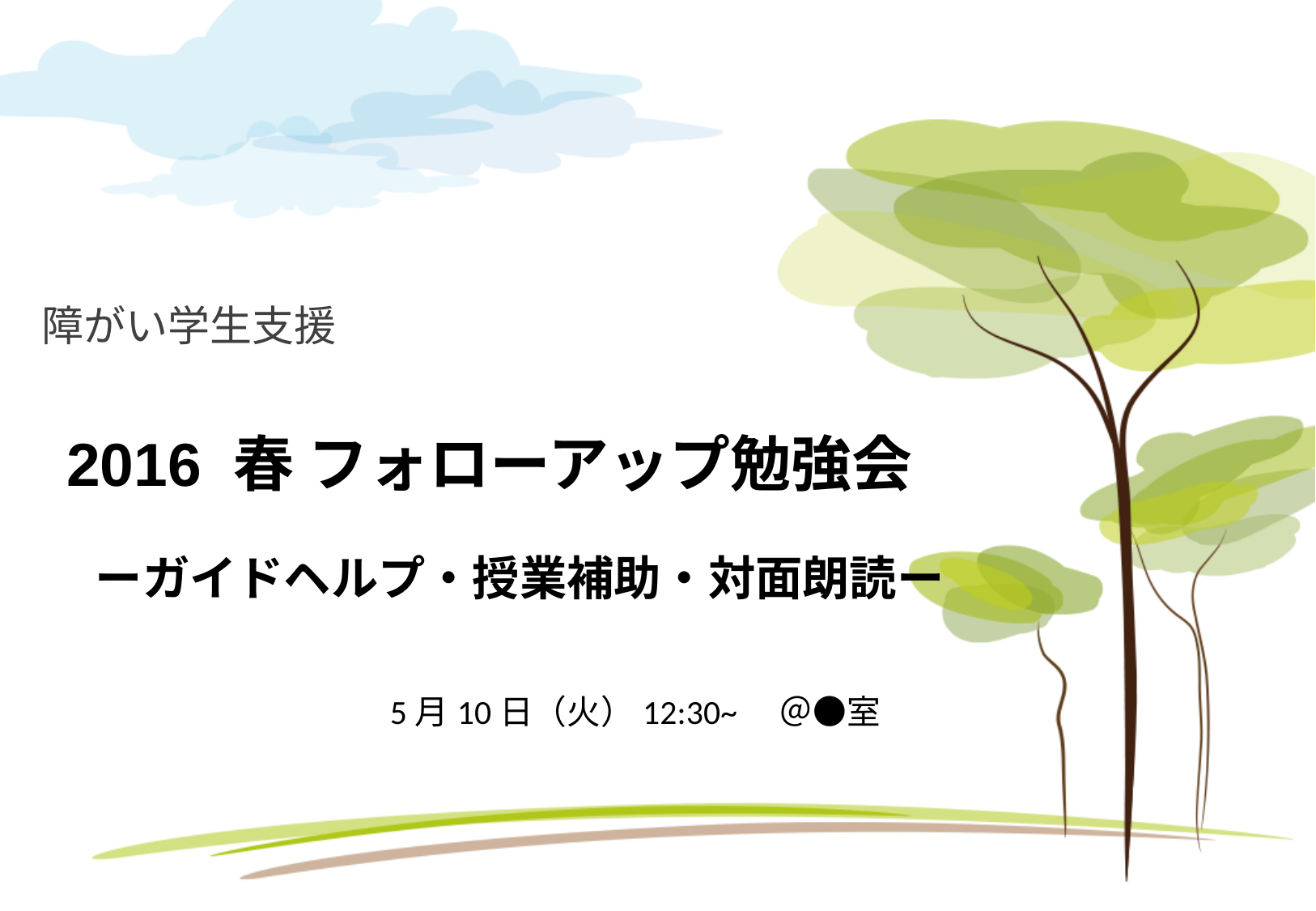

障がい学生支援
# 2016 春 フォローアップ勉強会 　ーガイドヘルプ・授業補助・対面朗読ー
5月10日（火）12:30~　＠●室